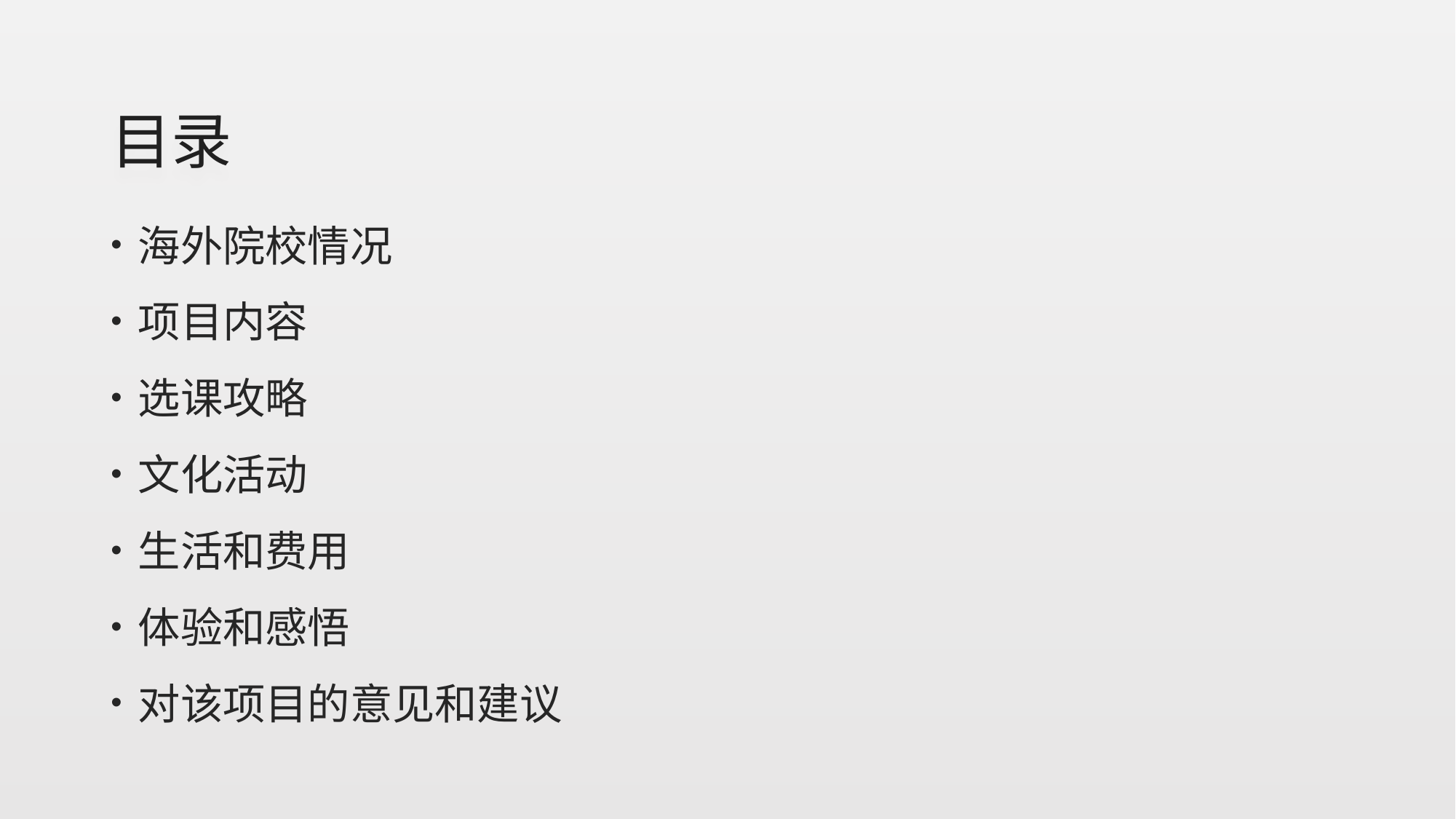

# 目录
海外院校情况
项目内容
选课攻略
文化活动
生活和费用
体验和感悟
对该项目的意见和建议